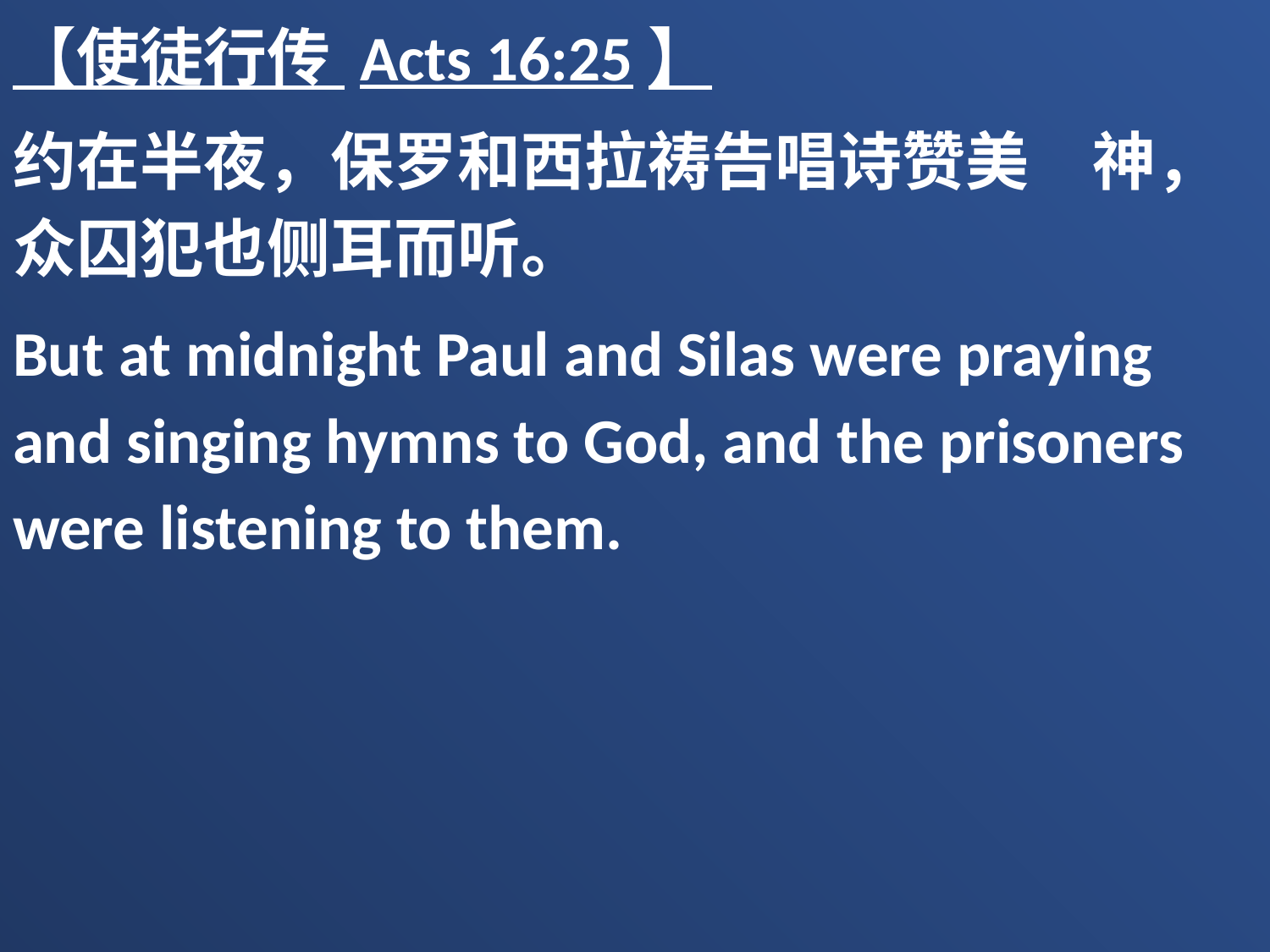

【使徒行传 Acts 16:25】
约在半夜，保罗和西拉祷告唱诗赞美　神，众囚犯也侧耳而听。
But at midnight Paul and Silas were praying and singing hymns to God, and the prisoners were listening to them.